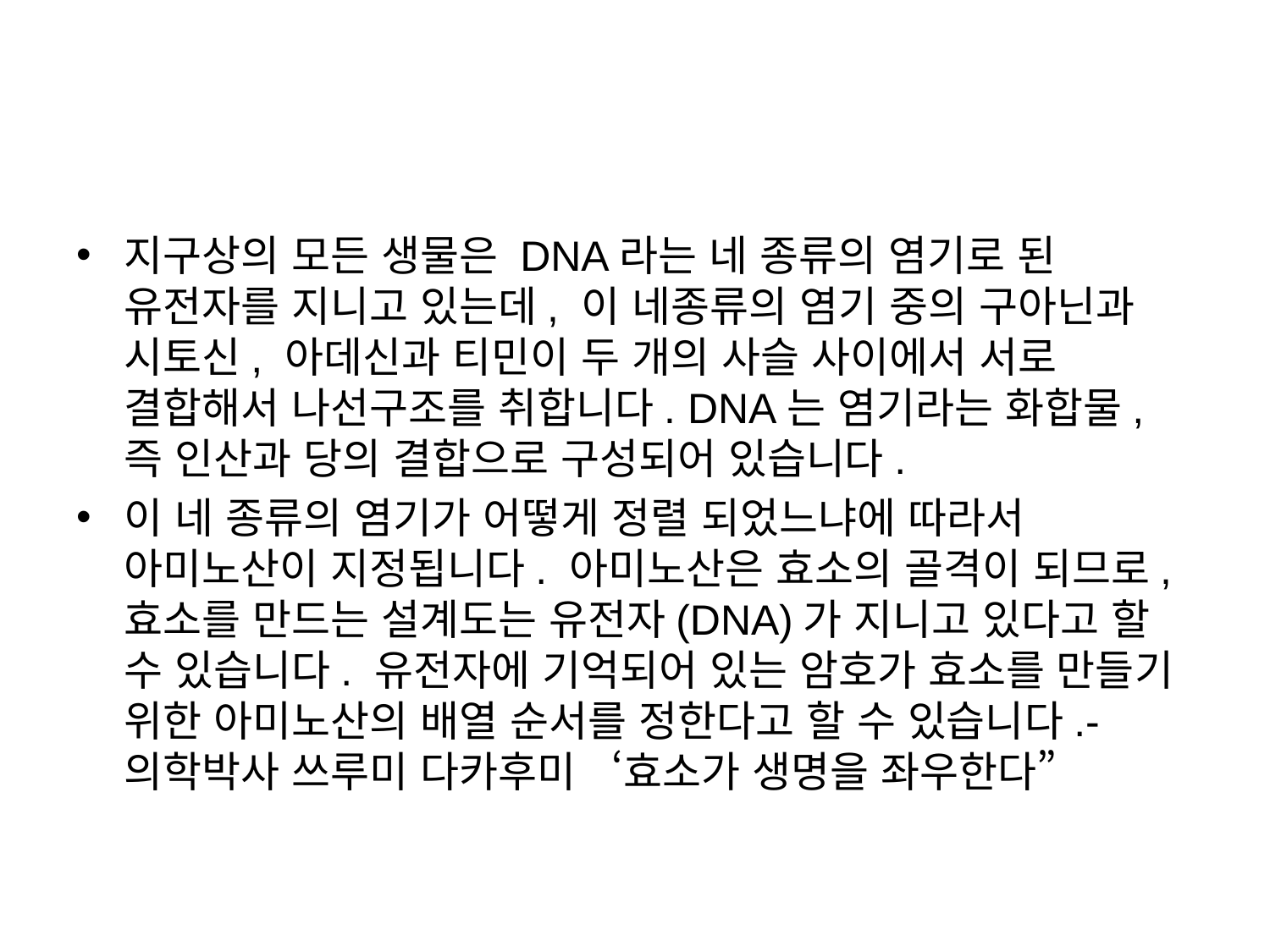

#
지구상의 모든 생물은 DNA라는 네 종류의 염기로 된 유전자를 지니고 있는데, 이 네종류의 염기 중의 구아닌과 시토신, 아데신과 티민이 두 개의 사슬 사이에서 서로 결합해서 나선구조를 취합니다. DNA는 염기라는 화합물, 즉 인산과 당의 결합으로 구성되어 있습니다.
이 네 종류의 염기가 어떻게 정렬 되었느냐에 따라서 아미노산이 지정됩니다. 아미노산은 효소의 골격이 되므로, 효소를 만드는 설계도는 유전자(DNA)가 지니고 있다고 할 수 있습니다. 유전자에 기억되어 있는 암호가 효소를 만들기 위한 아미노산의 배열 순서를 정한다고 할 수 있습니다.-의학박사 쓰루미 다카후미   ‘효소가 생명을 좌우한다”